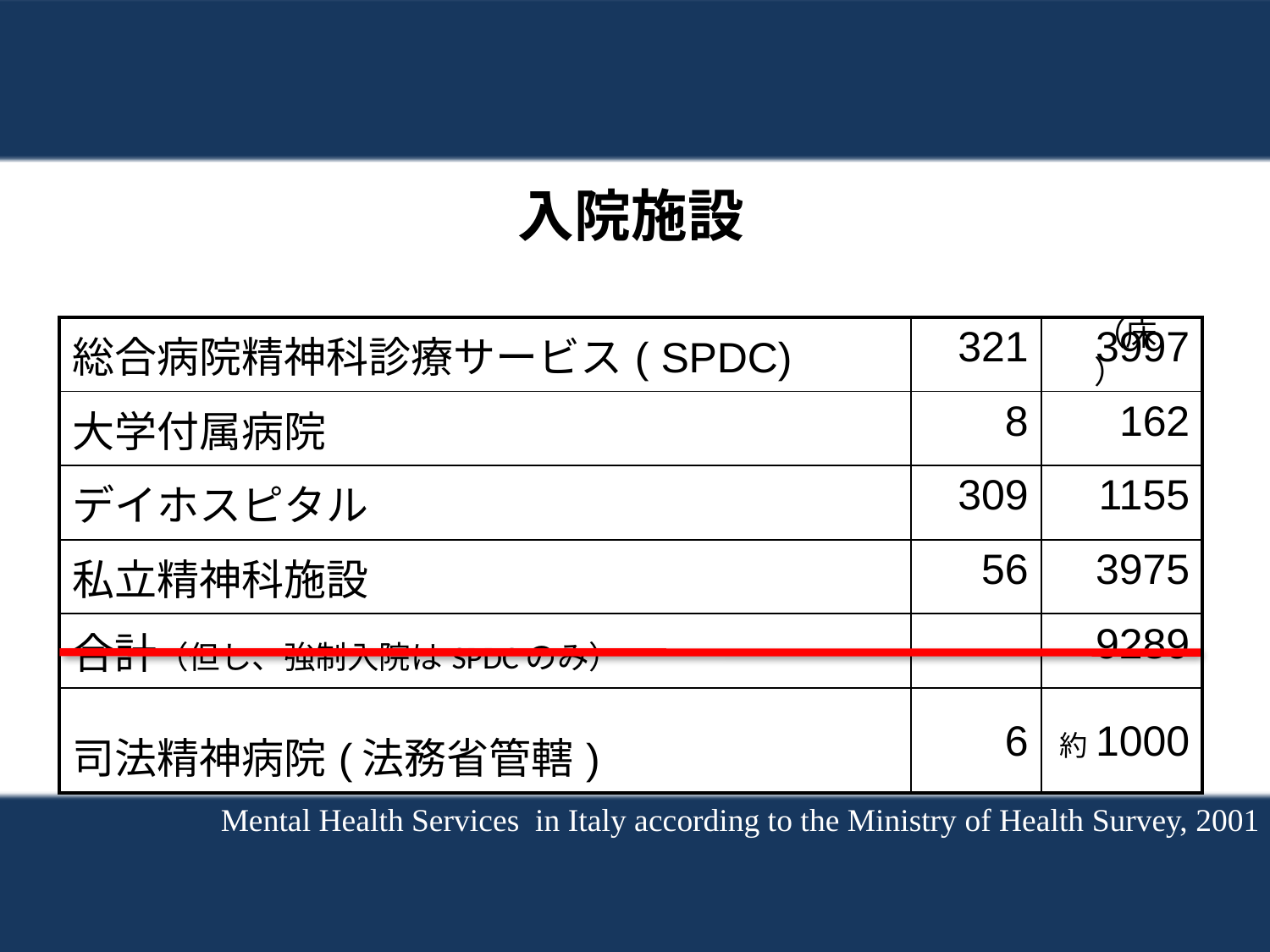

# 入院施設

 （床）
| 総合病院精神科診療サービス( SPDC) | 321 | 3997 |
| --- | --- | --- |
| 大学付属病院 | 8 | 162 |
| デイホスピタル | 309 | 1155 |
| 私立精神科施設 | 56 | 3975 |
| 合計（但し、強制入院はSPDCのみ） |  | 9289 |
| 司法精神病院(法務省管轄) | 6 | 約1000 |
Mental Health Services  in Italy according to the Ministry of Health Survey, 2001